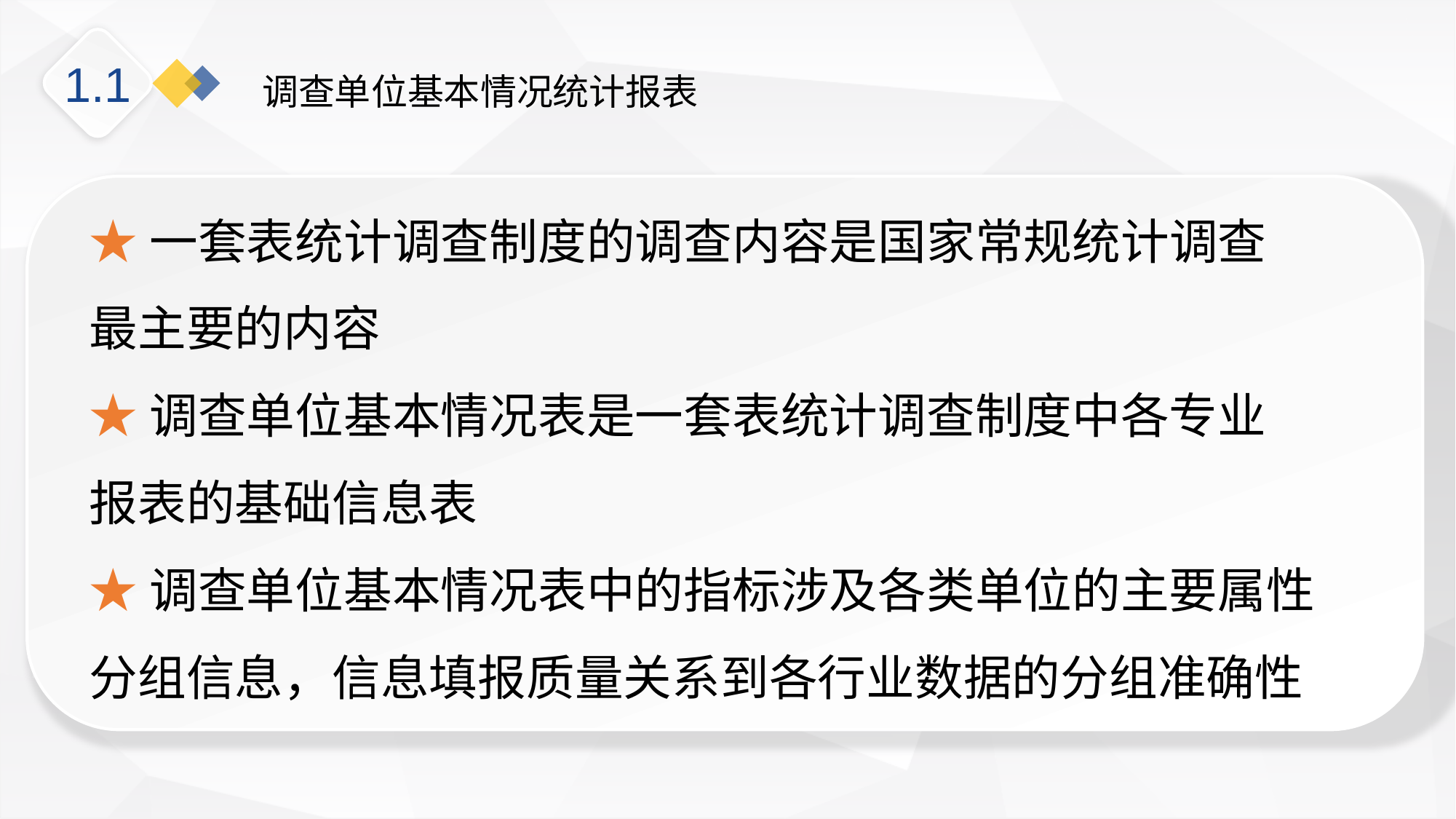

# 调查单位基本情况统计报表

1.1

★一套表统计调查制度的调查内容是国家常规统计调查
最主要的内容
★调查单位基本情况表是一套表统计调查制度中各专业
报表的基础信息表
★调查单位基本情况表中的指标涉及各类单位的主要属性
分组信息，信息填报质量关系到各行业数据的分组准确性